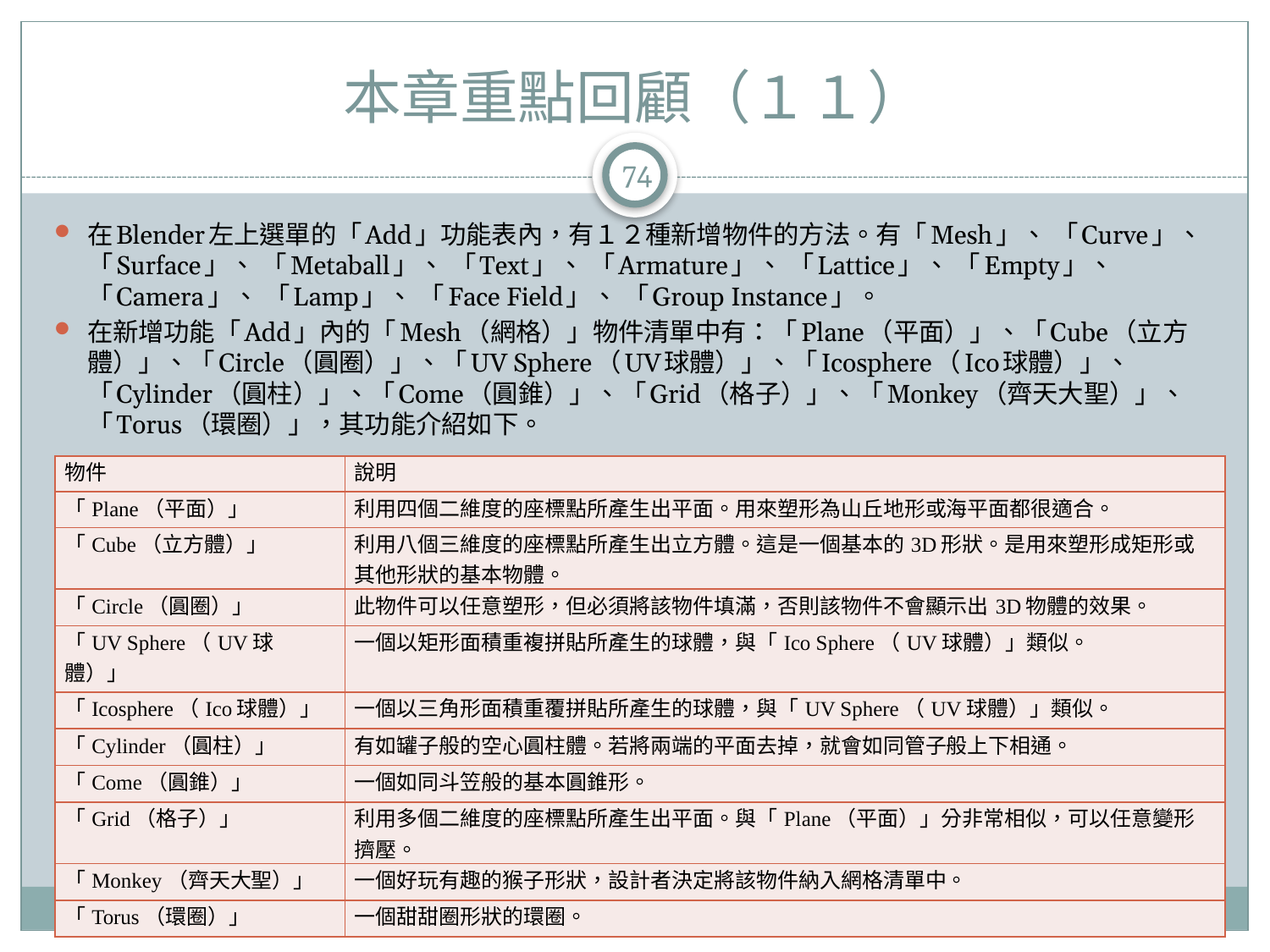

# 本章重點回顧（１１）
74
在Blender左上選單的「Add」功能表內，有１２種新增物件的方法。有「Mesh」、 「Curve」、 「Surface」、 「Metaball」、 「Text」、 「Armature」、 「Lattice」、 「Empty」、 「Camera」、 「Lamp」、 「Face Field」、 「Group Instance」。
在新增功能「Add」內的「Mesh（網格）」物件清單中有：「Plane（平面）」、「Cube（立方體）」、「Circle（圓圈）」、「UV Sphere（UV球體）」、「Icosphere（Ico球體）」、「Cylinder（圓柱）」、「Come（圓錐）」、「Grid（格子）」、「Monkey（齊天大聖）」、「Torus（環圈）」，其功能介紹如下。

| 物件 | 說明 |
| --- | --- |
| 「Plane（平面）」 | 利用四個二維度的座標點所產生出平面。用來塑形為山丘地形或海平面都很適合。 |
| 「Cube（立方體）」 | 利用八個三維度的座標點所產生出立方體。這是一個基本的3D形狀。是用來塑形成矩形或其他形狀的基本物體。 |
| 「Circle（圓圈）」 | 此物件可以任意塑形，但必須將該物件填滿，否則該物件不會顯示出3D物體的效果。 |
| 「UV Sphere（UV球體）」 | 一個以矩形面積重複拼貼所產生的球體，與「Ico Sphere（UV球體）」類似。 |
| 「Icosphere（Ico球體）」 | 一個以三角形面積重覆拼貼所產生的球體，與「UV Sphere（UV球體）」類似。 |
| 「Cylinder（圓柱）」 | 有如罐子般的空心圓柱體。若將兩端的平面去掉，就會如同管子般上下相通。 |
| 「Come（圓錐）」 | 一個如同斗笠般的基本圓錐形。 |
| 「Grid（格子）」 | 利用多個二維度的座標點所產生出平面。與「Plane（平面）」分非常相似，可以任意變形擠壓。 |
| 「Monkey（齊天大聖）」 | 一個好玩有趣的猴子形狀，設計者決定將該物件納入網格清單中。 |
| 「Torus（環圈）」 | 一個甜甜圈形狀的環圈。 |